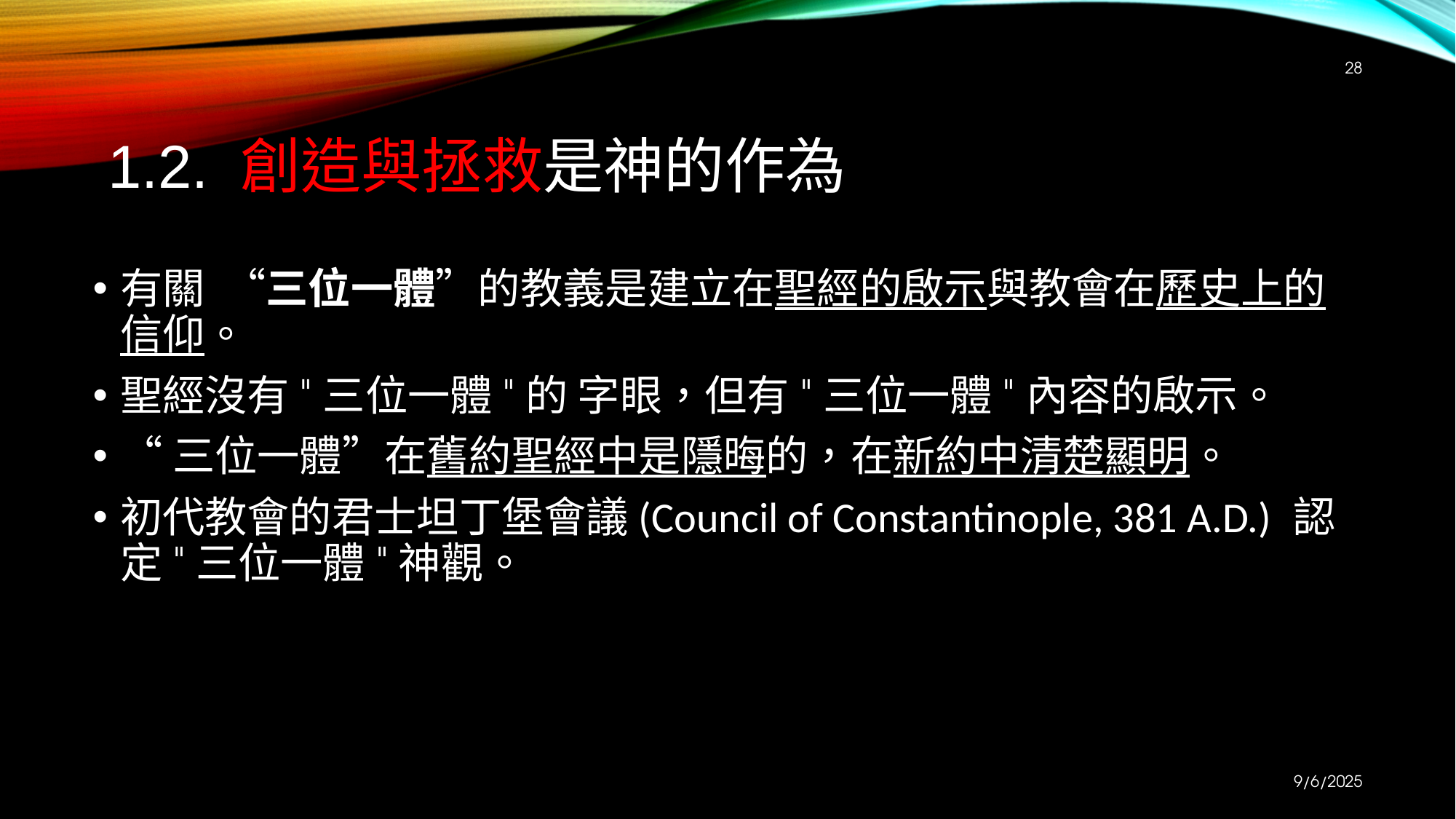

28
# 1.2. 創造與拯救是神的作為
有關  “三位一體”的教義是建立在聖經的啟示與教會在歷史上的信仰。
聖經沒有"三位一體"的 字眼，但有"三位一體"內容的啟示。
“三位一體”在舊約聖經中是隱晦的，在新約中清楚顯明。
初代教會的君士坦丁堡會議(Council of Constantinople, 381 A.D.) 認定"三位一體"神觀。
9/6/2025